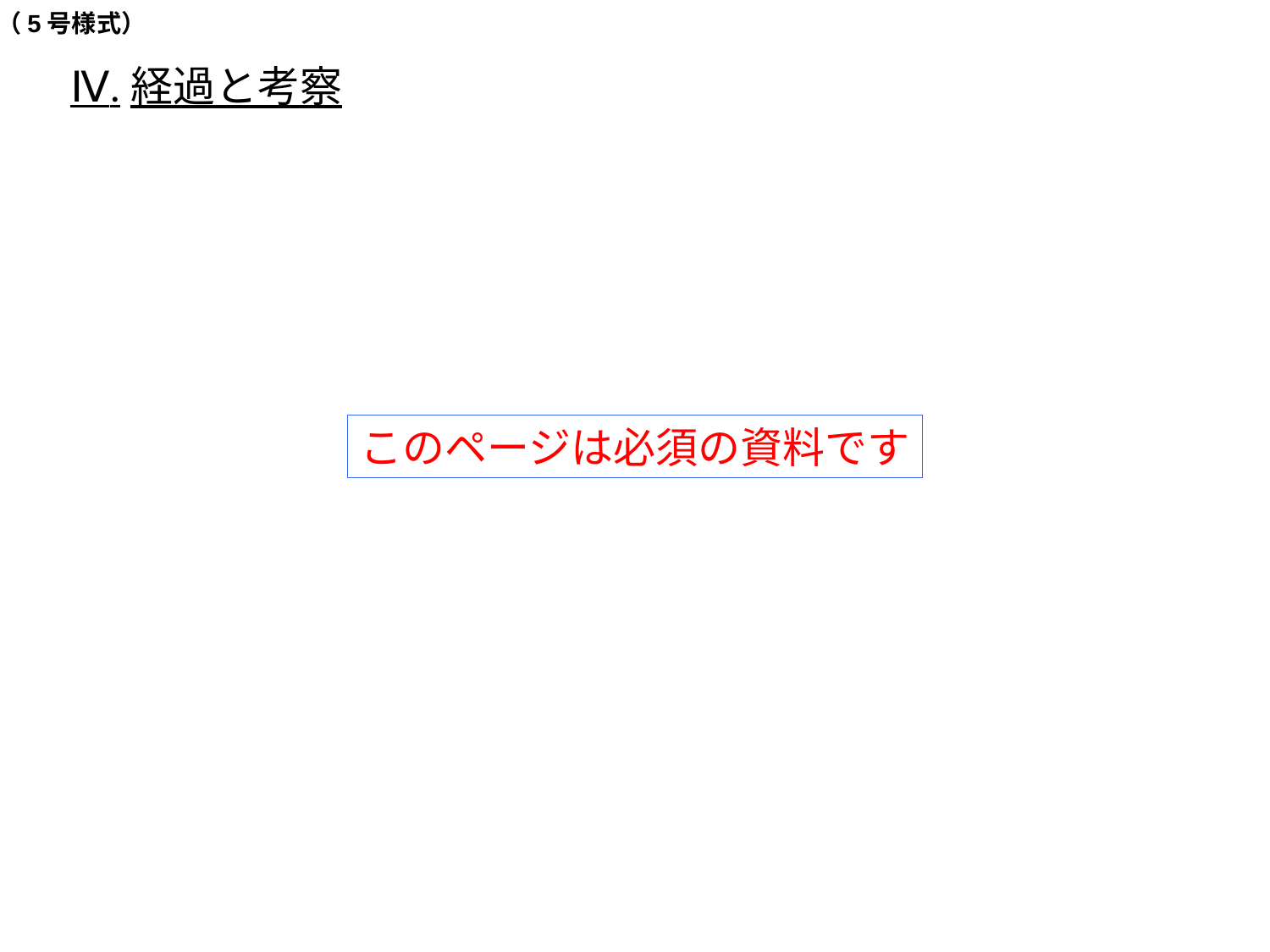

（5号様式）
Ⅳ.経過と考察

このページは必須の資料です

Ⅲ．治療内容
Ⅲ．治療内容
Ⅲ．治療内容
Ⅲ．治療内容
欠損部位に対する補綴処置として，十分なインフォームドコンセントを行った結果，患者はインプラント治療を希望した．2013年9月，局所麻酔下にて，ノーベルバイオケア社製直径4.3 mm，骨内長10.0 mmのノーベルリプレイスセレクトテーパードインプラントを下顎左側第一大臼歯,下顎左側第二大臼歯部に２本埋入した．2013年11月，プロビジョナルレストレーションを装着後，2014年１月，ゴールドアダプト・ノンエンゲージングを用いたタイプⅣ金合金によるスクリュー固定式全部金属冠を最終上部構造として装着した．
欠損部位に対する補綴処置として，十分なインフォームドコンセントを行った結果，患者はインプラント治療を希望した．2013年9月，局所麻酔下にて，ノーベルバイオケア社製直径4.3 mm，骨内長10.0 mmのノーベルリプレイスセレクトテーパードインプラントを下顎左側第一大臼歯,下顎左側第二大臼歯部に２本埋入した．2013年11月，プロビジョナルレストレーションを装着後，2014年１月，ゴールドアダプト・ノンエンゲージングを用いたタイプⅣ金合金によるスクリュー固定式全部金属冠を最終上部構造として装着した．
欠損部位に対する補綴処置として，十分なインフォームドコンセントを行った結果，患者はインプラント治療を希望した．2013年9月，局所麻酔下にて，ノーベルバイオケア社製直径4.3 mm，骨内長10.0 mmのノーベルリプレイスセレクトテーパードインプラントを下顎左側第一大臼歯,下顎左側第二大臼歯部に２本埋入した．2013年11月，プロビジョナルレストレーションを装着後，2014年１月，ゴールドアダプト・ノンエンゲージングを用いたタイプⅣ金合金によるスクリュー固定式全部金属冠を最終上部構造として装着した．
欠損部位に対する補綴処置として，十分なインフォームドコンセントを行った結果，患者はインプラント治療を希望した．2013年9月，局所麻酔下にて，ノーベルバイオケア社製直径4.3 mm，骨内長10.0 mmのノーベルリプレイスセレクトテーパードインプラントを下顎左側第一大臼歯,下顎左側第二大臼歯部に２本埋入した．2013年11月，プロビジョナルレストレーションを装着後，2014年１月，ゴールドアダプト・ノンエンゲージングを用いたタイプⅣ金合金によるスクリュー固定式全部金属冠を最終上部構造として装着した．
Ⅳ.経過と考察
　上部構造装着後，６カ月ごとにメインテナンスを行っている．最終上部構造装着後３年３カ月経過時の所見では，口腔衛生状態は良好で，インプラント周囲にも炎症は認められない．また，エックス線所見に異常は認められず，機能的にも患者の十分な満足が得られている．今後もメインテナンスを継続し,定期的な診査を行っていく必要があると考える.